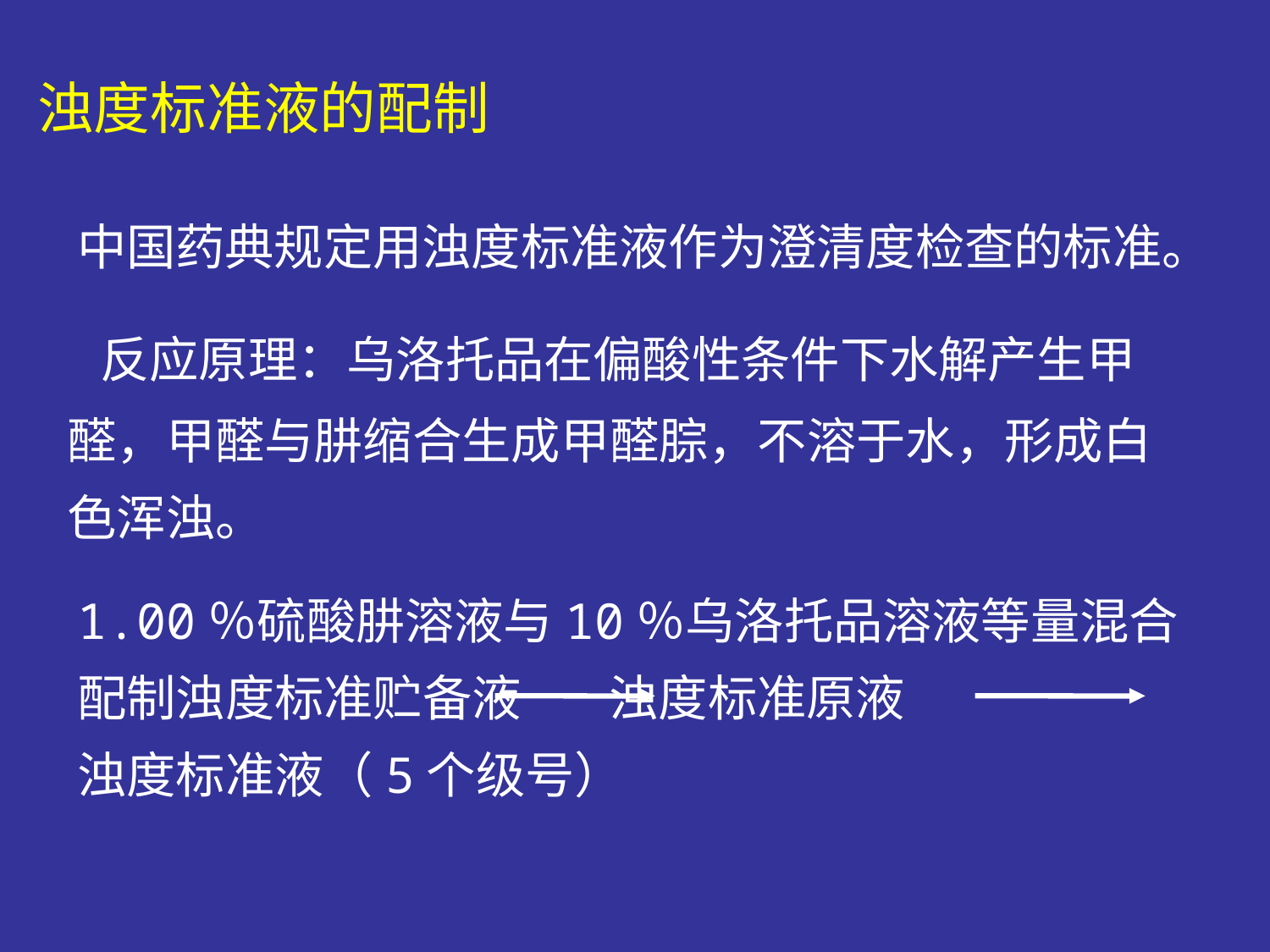

浊度标准液的配制
   中国药典规定用浊度标准液作为澄清度检查的标准。
 反应原理：乌洛托品在偏酸性条件下水解产生甲醛，甲醛与肼缩合生成甲醛腙，不溶于水，形成白色浑浊。
1.00％硫酸肼溶液与10％乌洛托品溶液等量混合配制浊度标准贮备液        浊度标准原液
浊度标准液（5个级号）